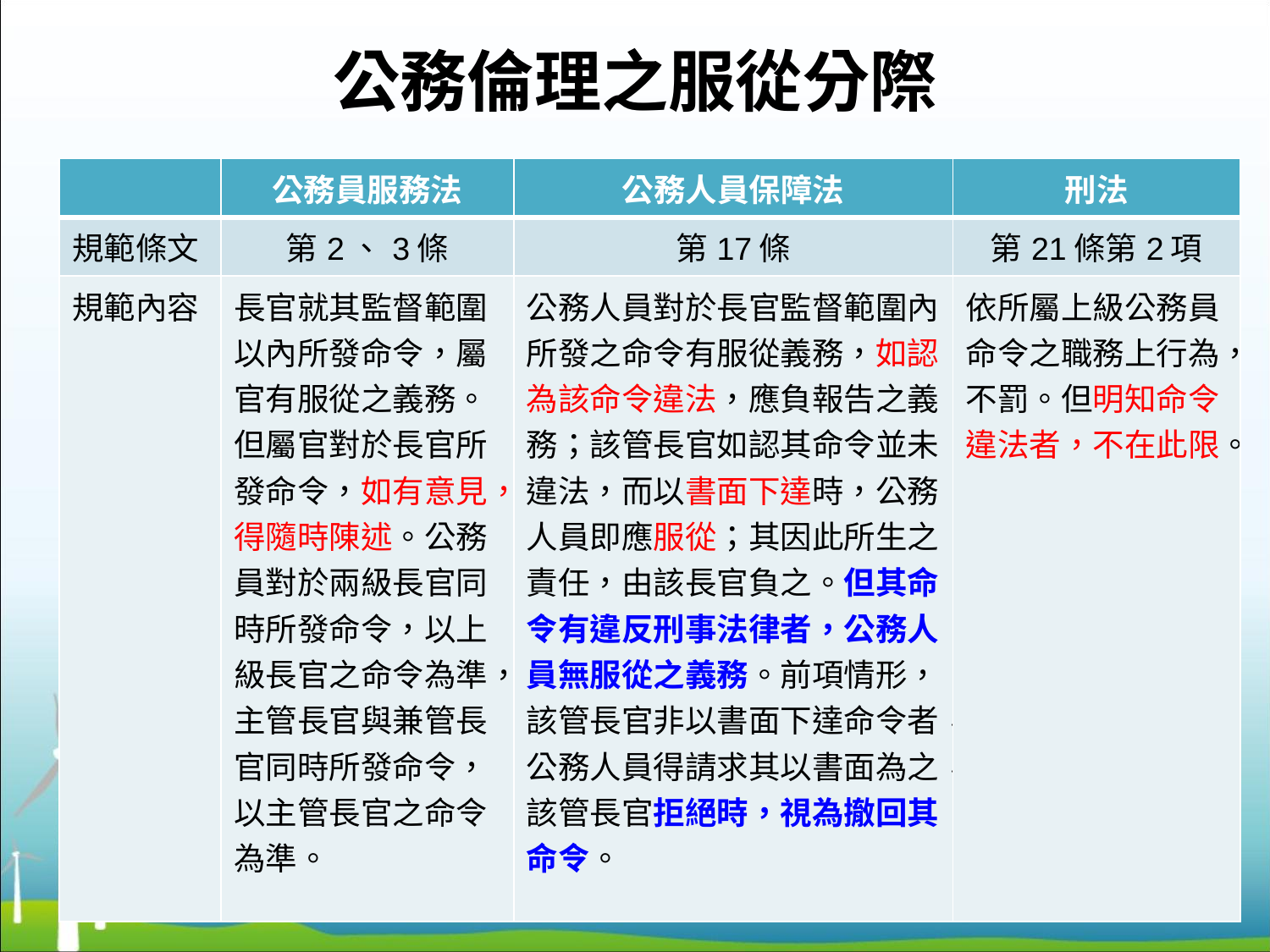

# 公務倫理之服從分際
|  | 公務員服務法 | 公務人員保障法 | 刑法 |
| --- | --- | --- | --- |
| 規範條文 | 第2、3條 | 第17條 | 第21條第2項 |
| 規範內容 | 長官就其監督範圍以內所發命令，屬官有服從之義務。但屬官對於長官所發命令，如有意見，得隨時陳述。公務員對於兩級長官同時所發命令，以上級長官之命令為準，主管長官與兼管長官同時所發命令，以主管長官之命令為準。 | 公務人員對於長官監督範圍內所發之命令有服從義務，如認為該命令違法，應負報告之義務；該管長官如認其命令並未違法，而以書面下達時，公務人員即應服從；其因此所生之責任，由該長官負之。但其命令有違反刑事法律者，公務人員無服從之義務。前項情形，該管長官非以書面下達命令者，公務人員得請求其以書面為之，該管長官拒絕時，視為撤回其命令。 | 依所屬上級公務員命令之職務上行為，不罰。但明知命令違法者，不在此限。 |
32